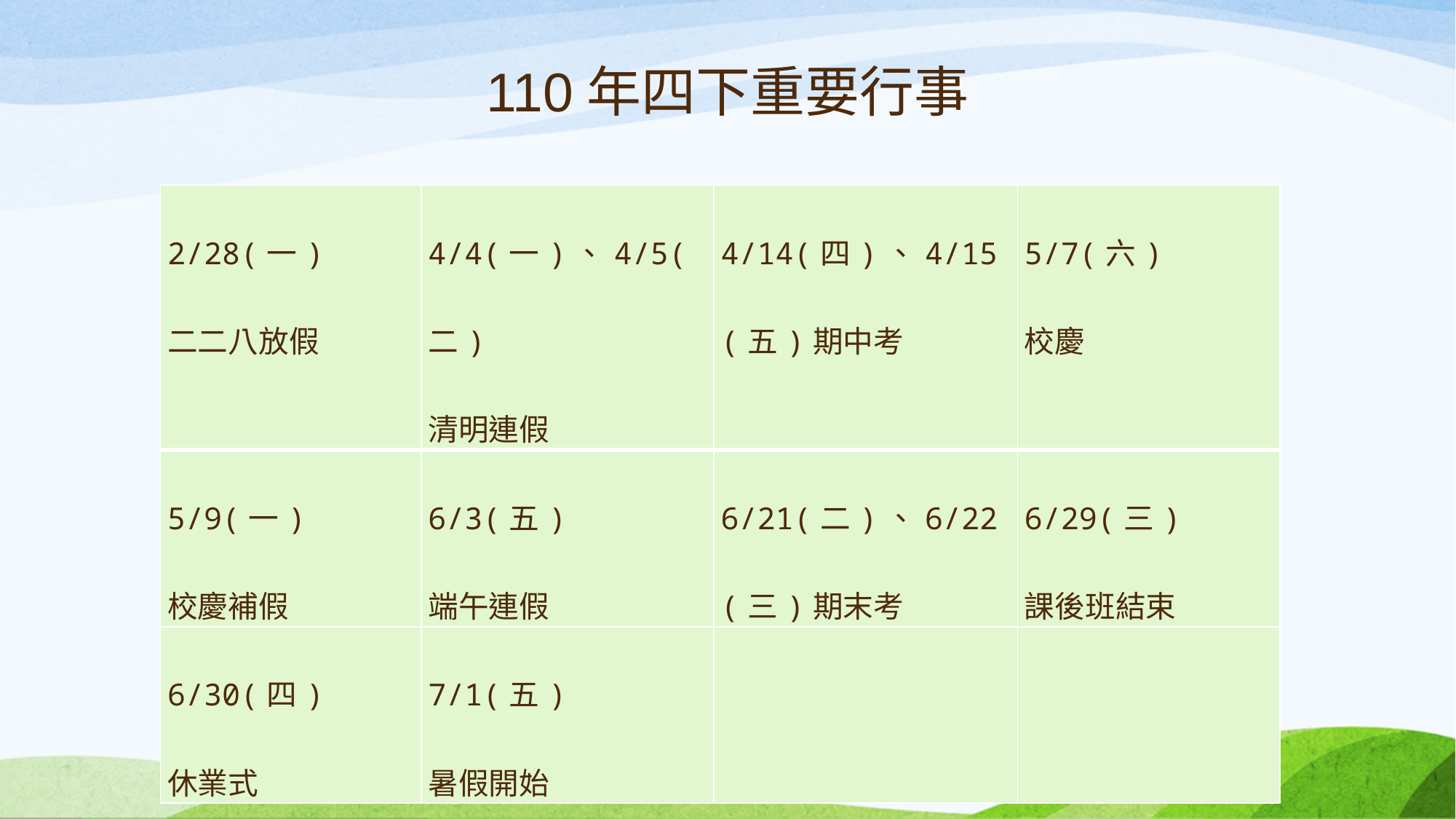

# 110年四下重要行事
| 2/28(一) 二二八放假 | 4/4(一)、4/5(二) 清明連假 | 4/14(四)、4/15(五)期中考 | 5/7(六) 校慶 |
| --- | --- | --- | --- |
| 5/9(一) 校慶補假 | 6/3(五) 端午連假 | 6/21(二)、6/22(三)期末考 | 6/29(三) 課後班結束 |
| 6/30(四) 休業式 | 7/1(五) 暑假開始 |  |  |